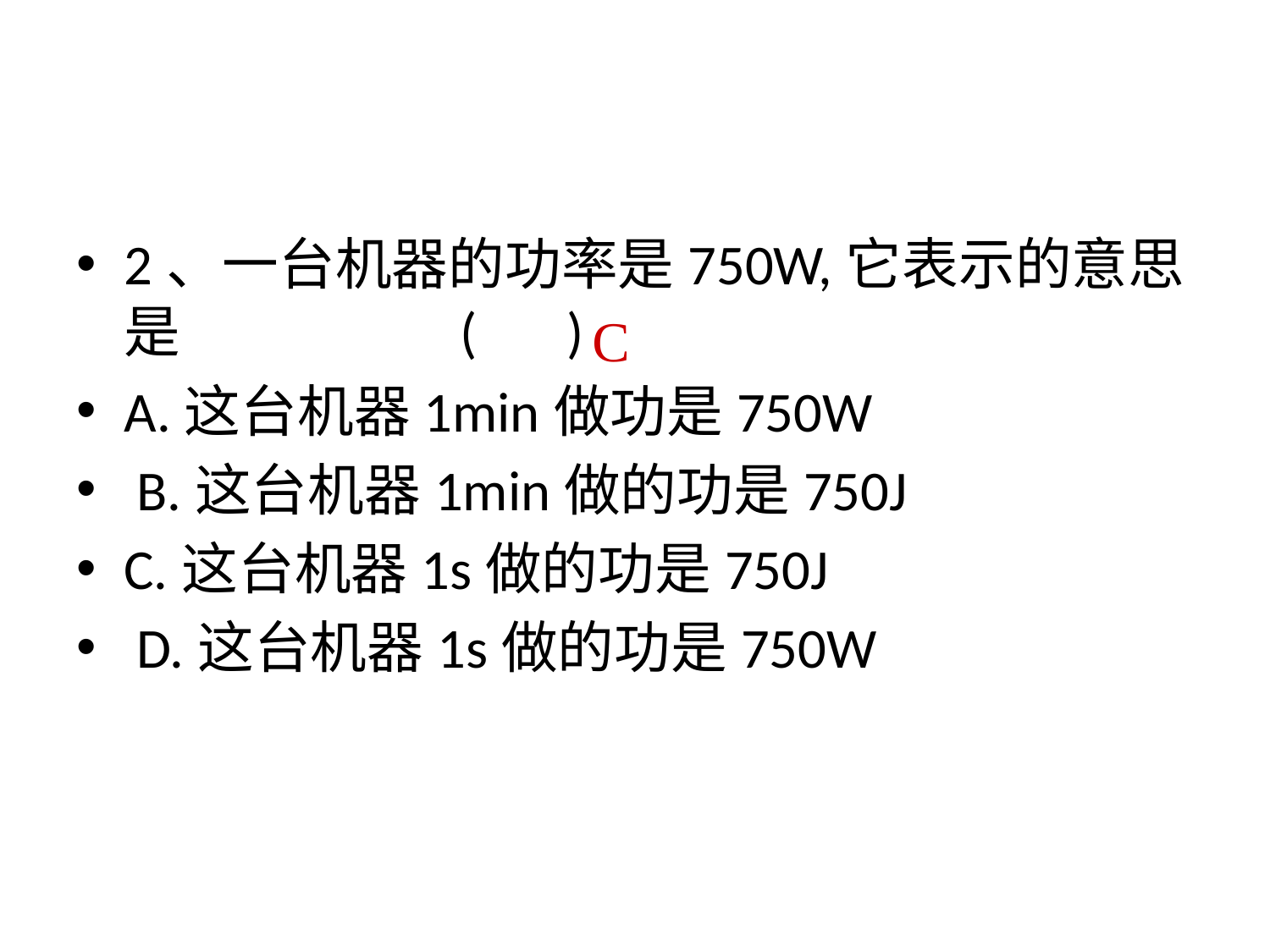

#
2、一台机器的功率是750W,它表示的意思是                     (       )
A.这台机器1min做功是750W
 B.这台机器1min做的功是750J
C.这台机器1s做的功是750J
 D.这台机器1s做的功是750W
 C